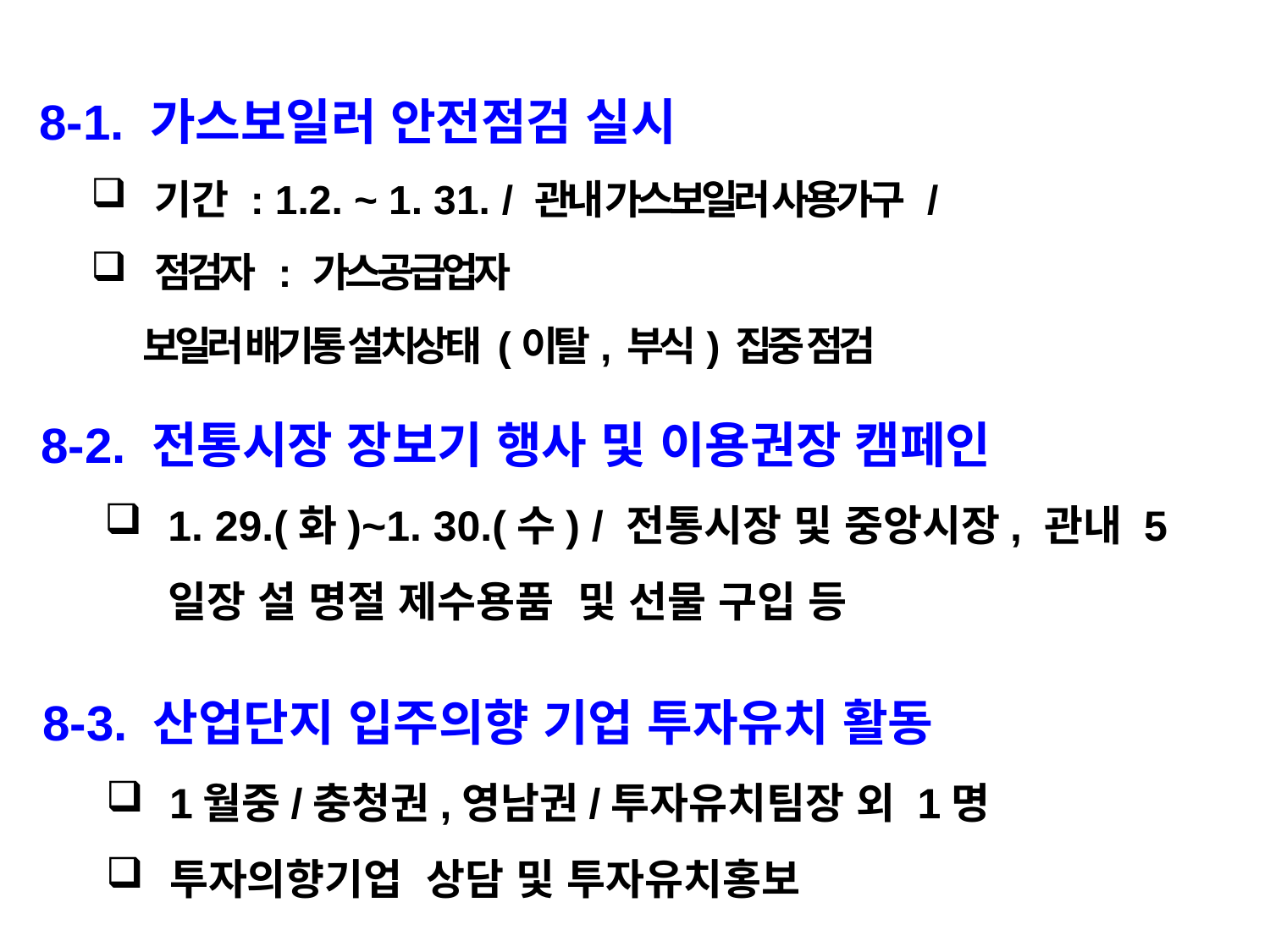

8-1. 가스보일러 안전점검 실시
기간 : 1.2. ~ 1. 31. /  관내 가스보일러 사용가구 /
점검자  :  가스공급업자
      보일러 배기통 설치상태 (이탈, 부식) 집중 점검
8-2. 전통시장 장보기 행사 및 이용권장 캠페인
1. 29.(화)~1. 30.(수) / 전통시장 및 중앙시장, 관내 5일장 설 명절 제수용품  및 선물 구입 등
8-3. 산업단지 입주의향 기업 투자유치 활동
1월중/충청권,영남권/투자유치팀장 외 1명
투자의향기업  상담 및 투자유치홍보